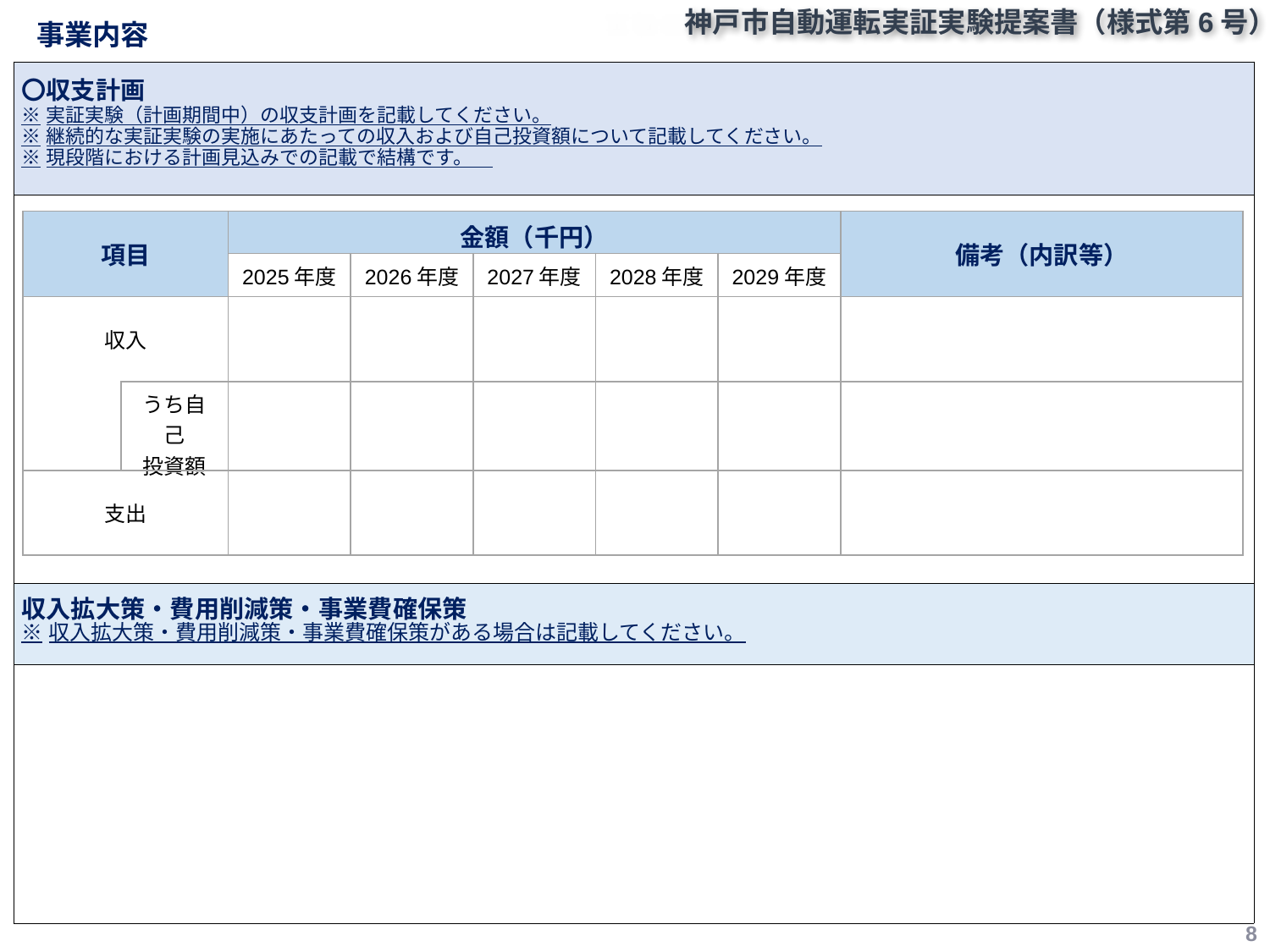

事業内容
| 〇収支計画 ※実証実験（計画期間中）の収支計画を記載してください。 ※継続的な実証実験の実施にあたっての収入および自己投資額について記載してください。 ※現段階における計画見込みでの記載で結構です。 |
| --- |
|  |
| 収入拡大策・費用削減策・事業費確保策 ※収入拡大策・費用削減策・事業費確保策がある場合は記載してください。 |
|  |
| 項目 |  | 金額（千円） |  |  |  |  | 備考（内訳等） |
| --- | --- | --- | --- | --- | --- | --- | --- |
|  |  | 2025年度 | 2026年度 | 2027年度 | 2028年度 | 2029年度 |  |
| 収入 |  |  |  |  |  |  |  |
|  | うち自己 投資額 |  |  |  |  |  |  |
| 支出 |  |  |  |  |  |  |  |
8